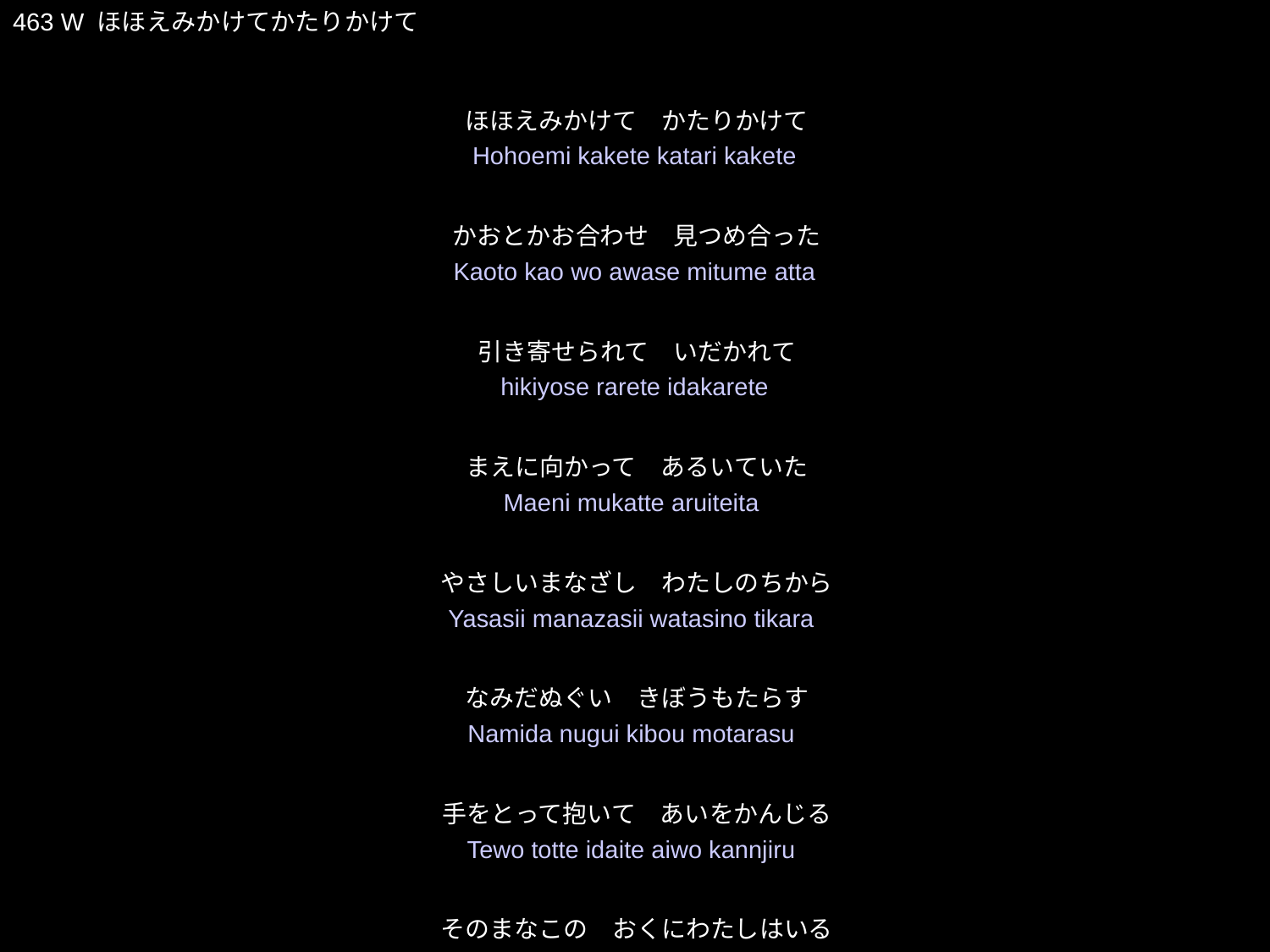

ほほえみかけてかたりかけて
★W
463 W ほほえみかけてかたりかけて
★４
ほほえみかけて　かたりかけて

かおとかお合わせ　見つめ合った

引き寄せられて　いだかれて

まえに向かって　あるいていた

やさしいまなざし　わたしのちから

なみだぬぐい　きぼうもたらす

手をとって抱いて　あいをかんじる

そのまなこの　おくにわたしはいる

Hohoemi kakete katari kakete

Kaoto kao wo awase mitume atta

 hikiyose rarete idakarete

Maeni mukatte aruiteita

Yasasii manazasii watasino tikara

Namida nugui kibou motarasu

Tewo totte idaite aiwo kannjiru

Sono manakono okuni watasiha iru